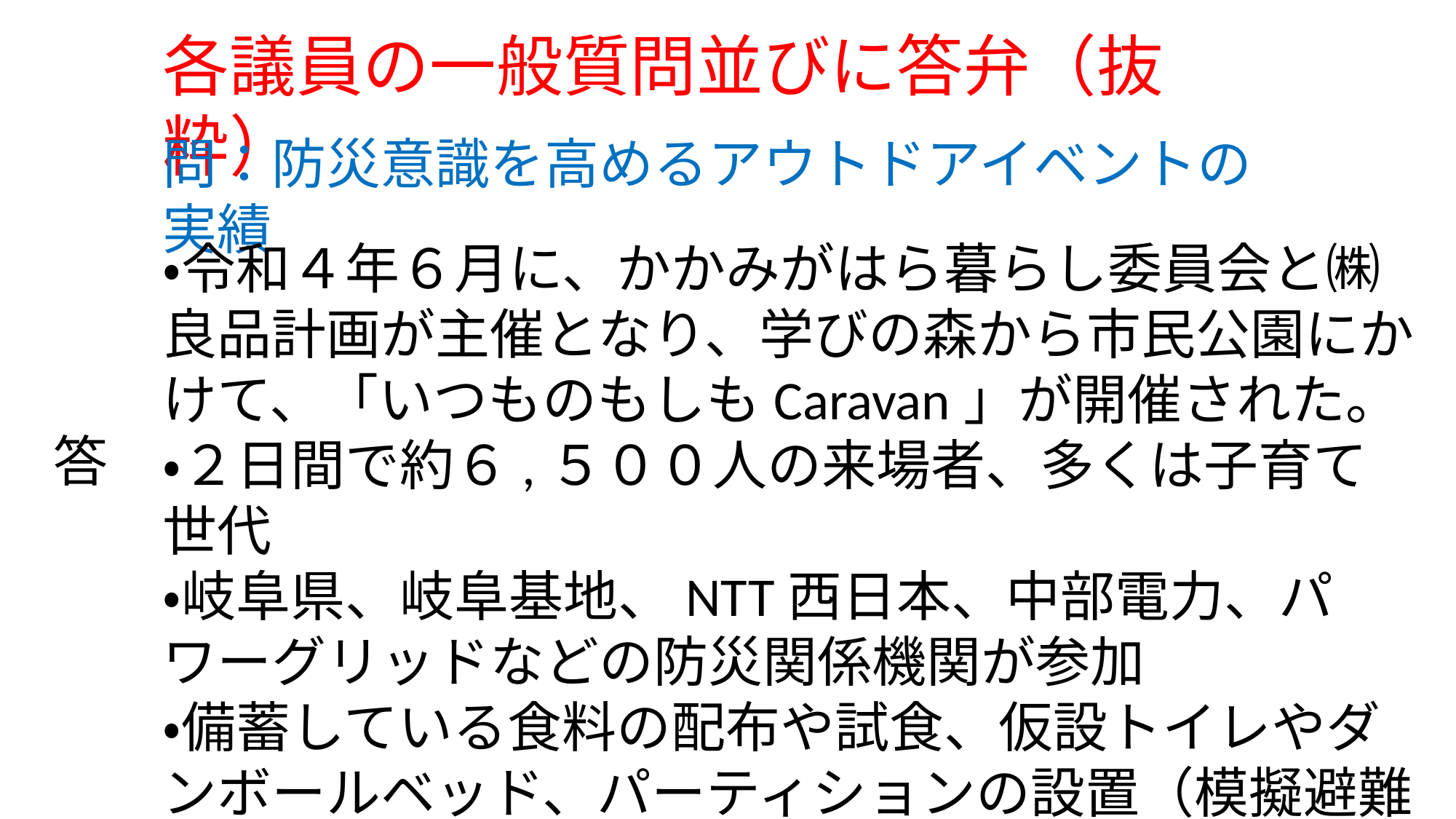

各議員の一般質問並びに答弁（抜粋）
問：防災意識を高めるアウトドアイベントの実績
・令和４年６月に、かかみがはら暮らし委員会と㈱良品計画が主催となり、学びの森から市民公園にかけて、「いつものもしもCaravan」が開催された。
・２日間で約６,５００人の来場者、多くは子育て世代
・岐阜県、岐阜基地、NTT西日本、中部電力、パワーグリッドなどの防災関係機関が参加
・備蓄している食料の配布や試食、仮設トイレやダンボールベッド、パーティションの設置（模擬避難所開設）
答